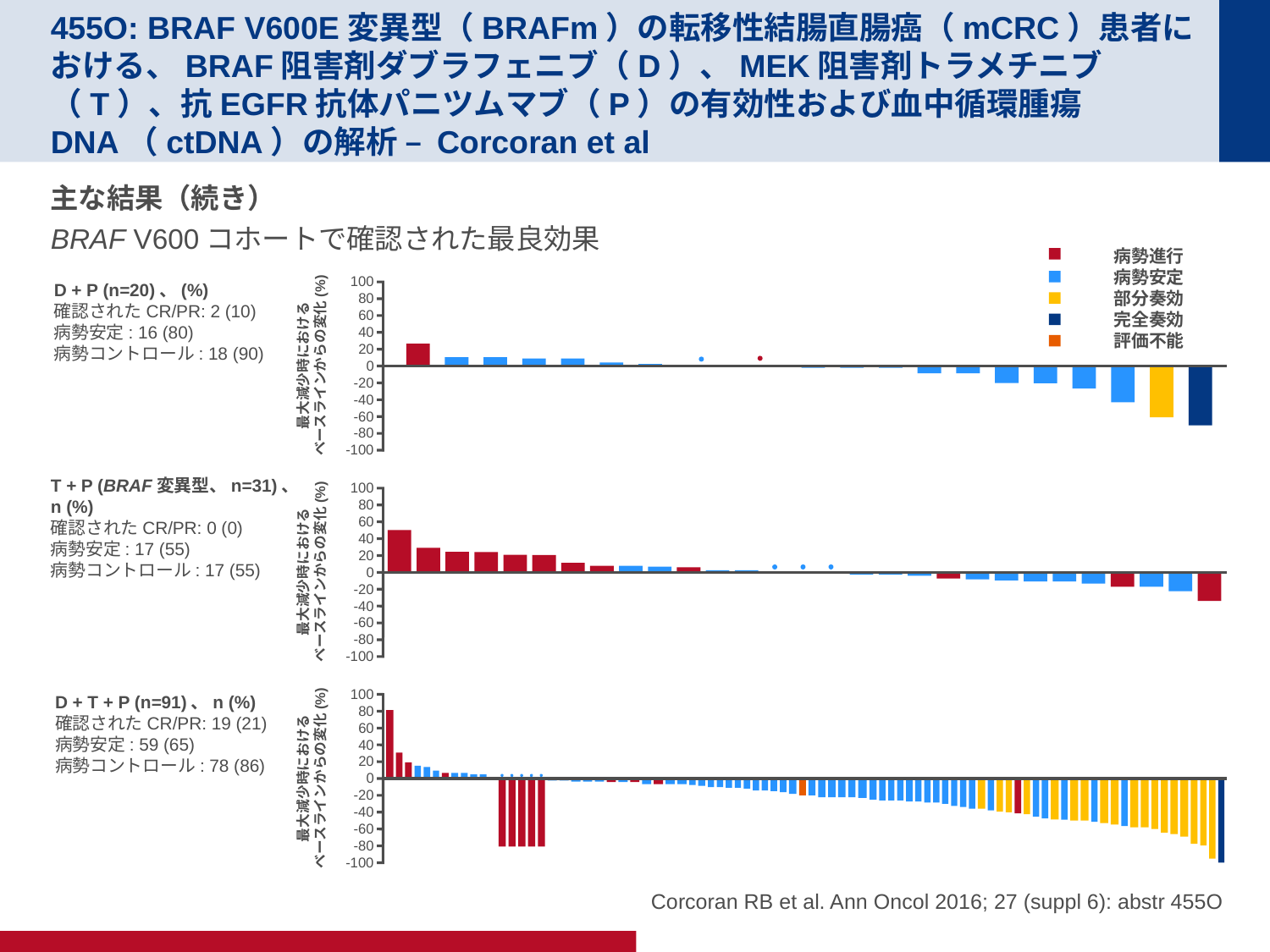

# 455O: BRAF V600E変異型（BRAFm）の転移性結腸直腸癌（mCRC）患者における、BRAF阻害剤ダブラフェニブ（D）、MEK阻害剤トラメチニブ（T）、抗EGFR抗体パニツムマブ（P）の有効性および血中循環腫瘍DNA（ctDNA）の解析 – Corcoran et al
主な結果（続き）
BRAF V600コホートで確認された最良効果
病勢進行
病勢安定
部分奏効
完全奏効
評価不能

D + P (n=20)、(%)
確認されたCR/PR: 2 (10)
病勢安定: 16 (80)
病勢コントロール: 18 (90)
100

80

60

40

20

最大減少時における
ベースラインからの変化(%)

0

-20

-40

-60

-80

-100

T + P (BRAF変異型、n=31)、
n (%)
確認されたCR/PR: 0 (0)
病勢安定: 17 (55)
病勢コントロール: 17 (55)
100

80

60

40

20

最大減少時における
ベースラインからの変化(%)

0

-20

-40

-60

-80

-100

D + T + P (n=91)、n (%)
確認されたCR/PR: 19 (21)
病勢安定: 59 (65)
病勢コントロール: 78 (86)
100

80

60

40

20

最大減少時における
ベースラインからの変化(%)

0

-20

-40

-60

-80

-100

Corcoran RB et al. Ann Oncol 2016; 27 (suppl 6): abstr 455O